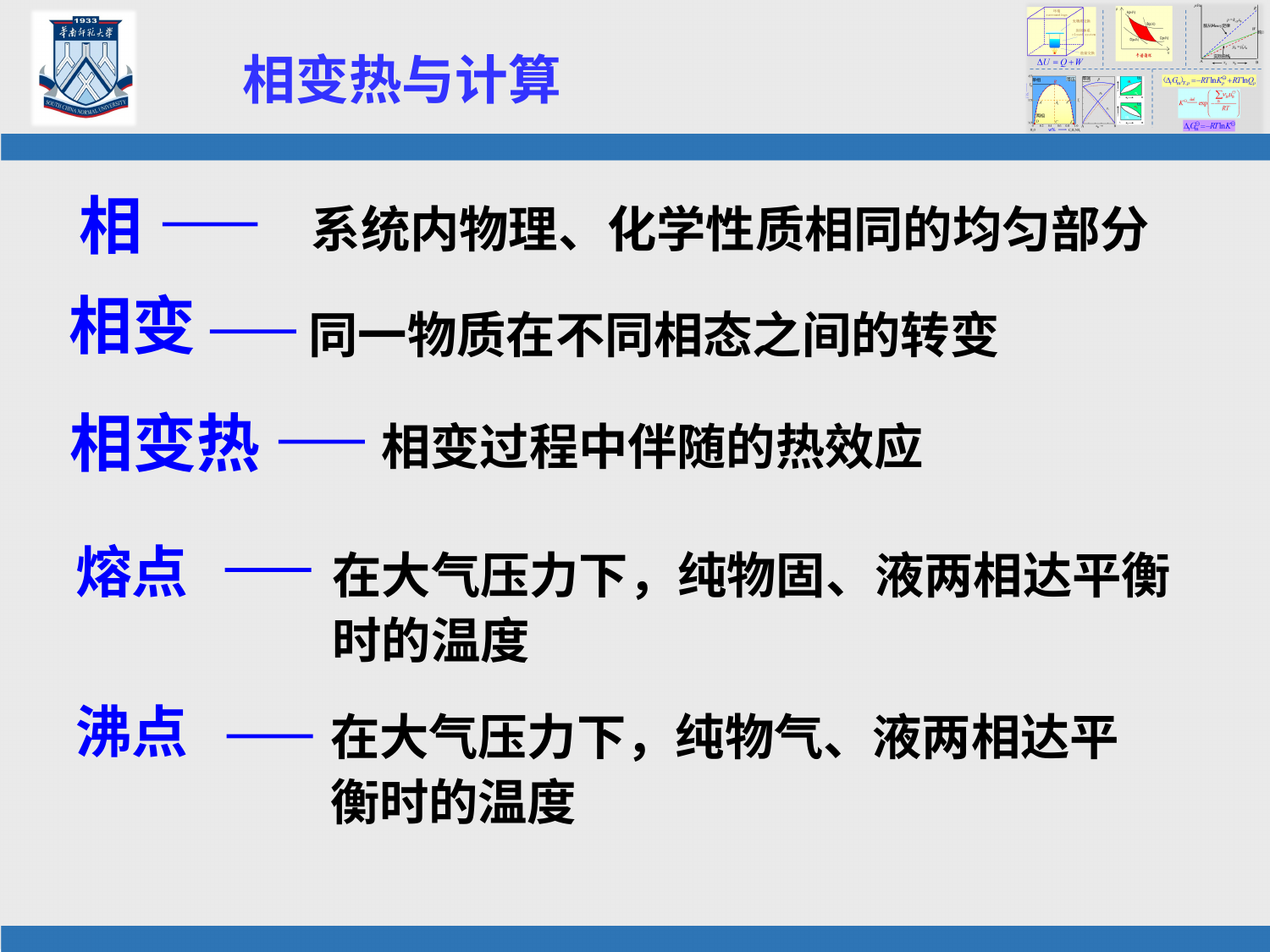

# 相变热与计算
相
     系统内物理、化学性质相同的均匀部分

相变
同一物质在不同相态之间的转变

相变热
相变过程中伴随的热效应

在大气压力下，纯物固、液两相达平衡时的温度
熔点

在大气压力下，纯物气、液两相达平衡时的温度
沸点